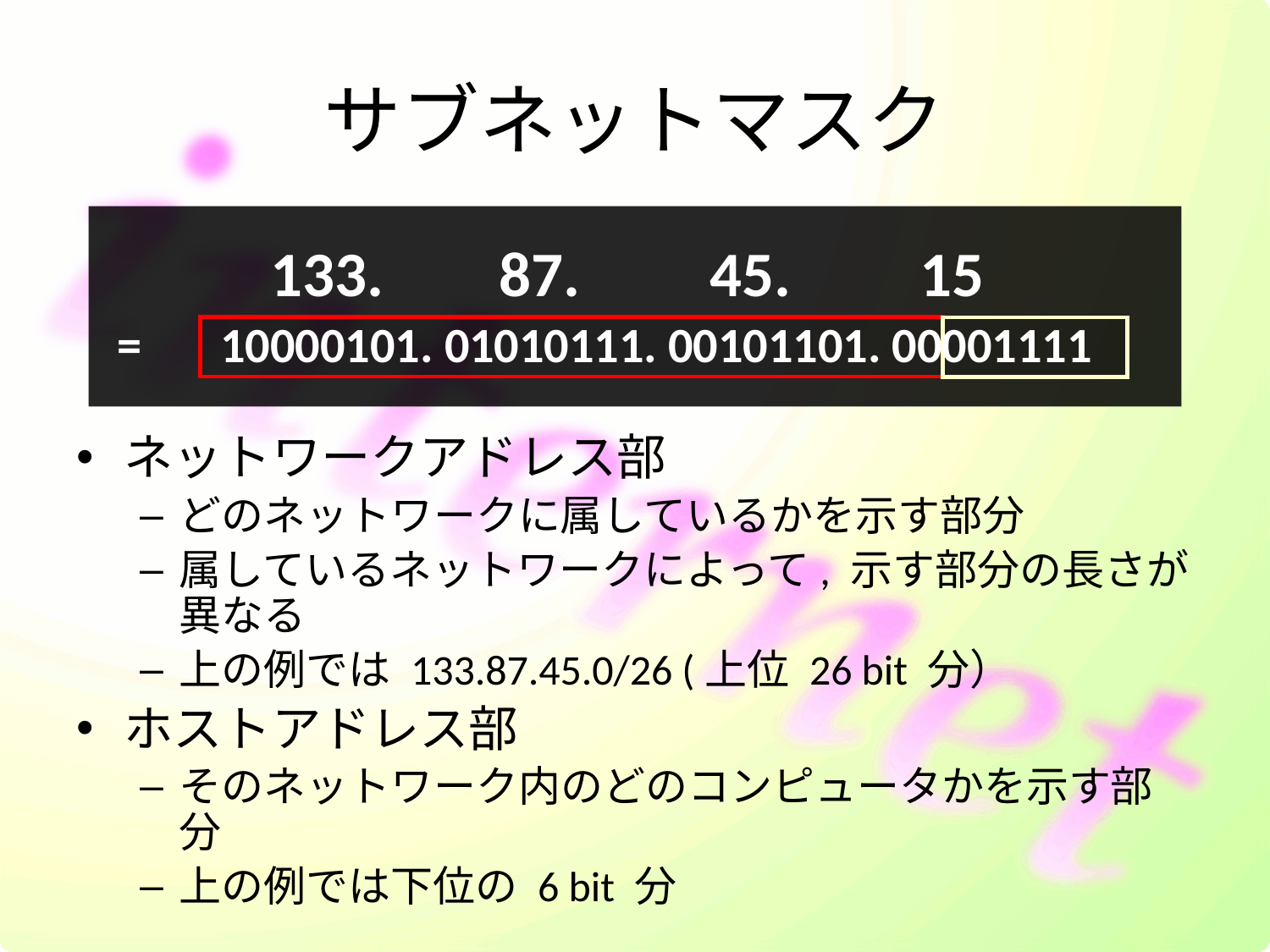

# サブネットマスク

        87.         45.         15
=
10000101. 01010111. 00101101. 00001111

ネットワークアドレス部
どのネットワークに属しているかを示す部分
属しているネットワークによって, 示す部分の長さが異なる
上の例では 133.87.45.0/26 (上位 26 bit 分）
ホストアドレス部
そのネットワーク内のどのコンピュータかを示す部分
上の例では下位の 6 bit 分